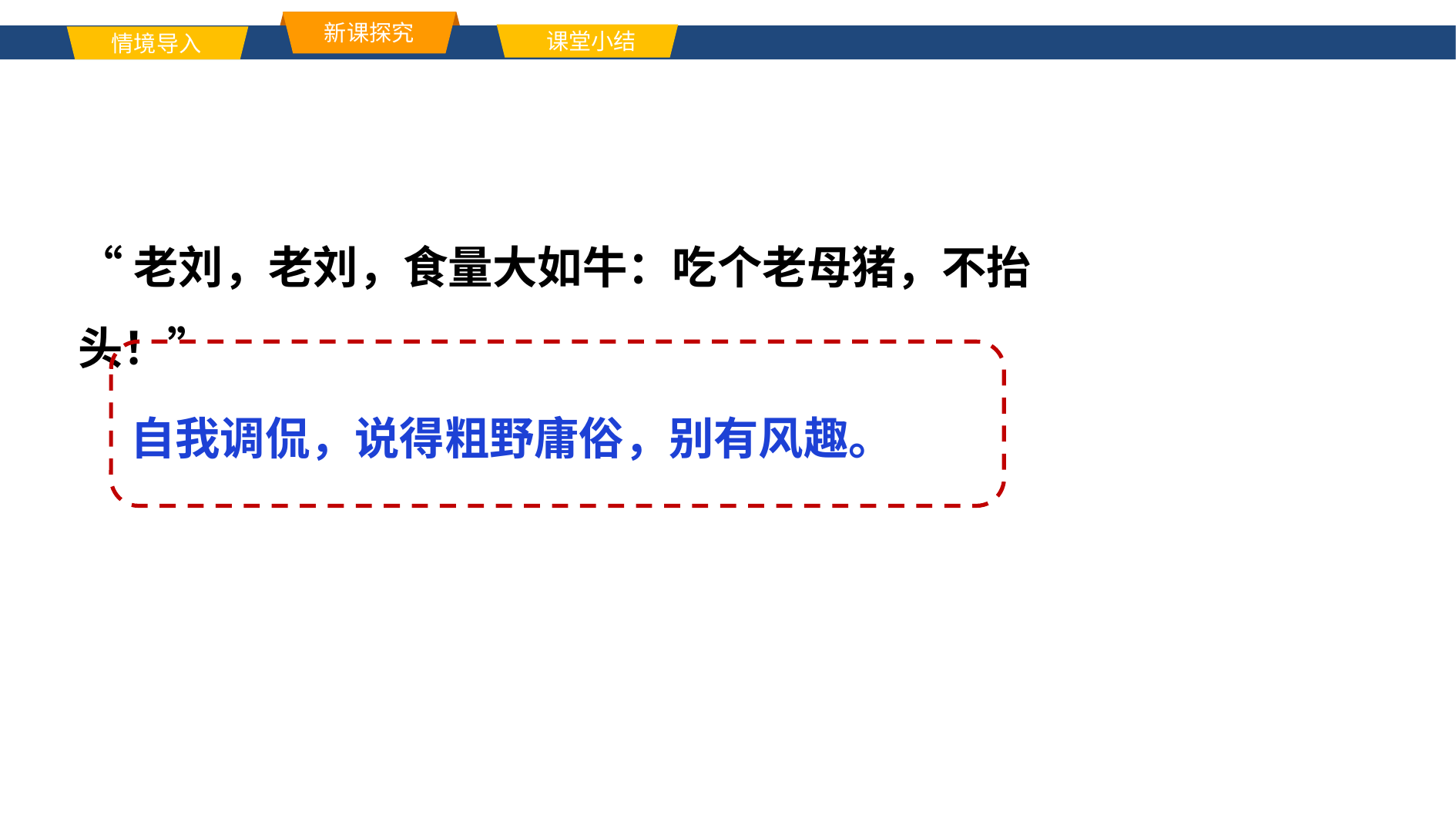

新课探究
课堂小结

情境导入

单击此处添加标题文本内容
“老刘，老刘，食量大如牛：吃个老母猪，不抬头！”
自我调侃，说得粗野庸俗，别有风趣。